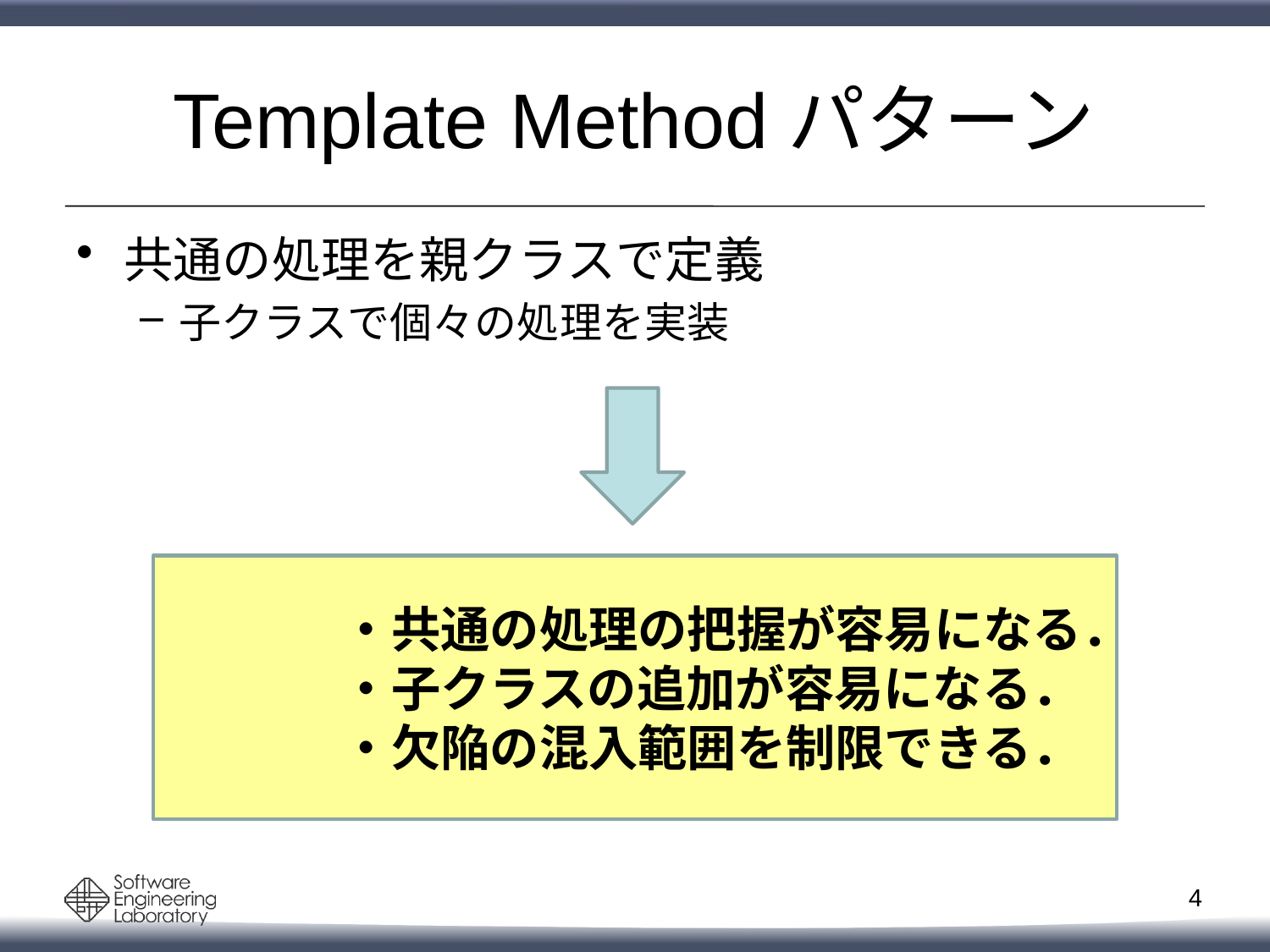

# Template Methodパターン
共通の処理を親クラスで定義
子クラスで個々の処理を実装

	　・共通の処理の把握が容易になる．
	　・子クラスの追加が容易になる．
	　・欠陥の混入範囲を制限できる．
4